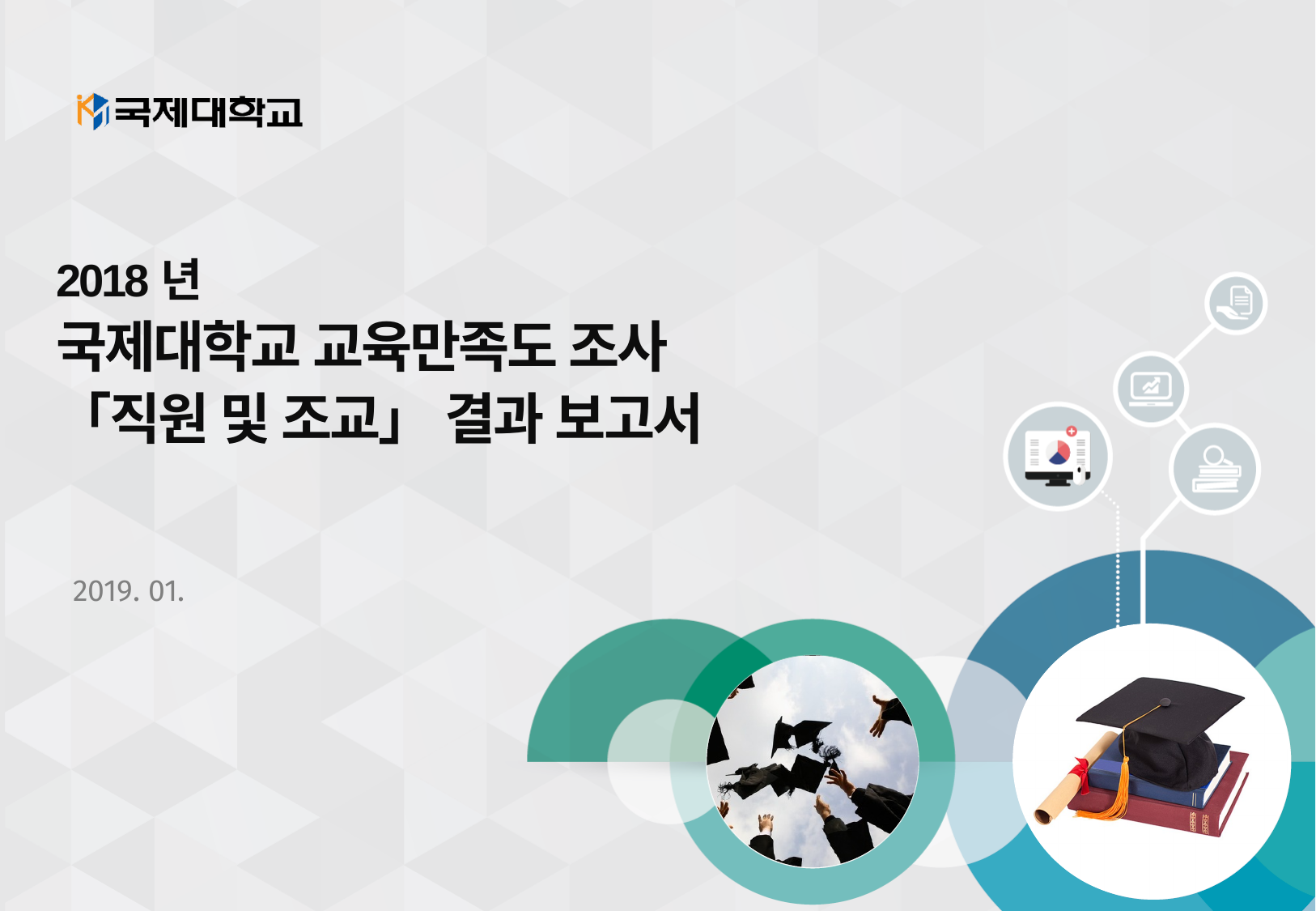

2018년

국제대학교 교육만족도 조사
「직원 및 조교」 결과 보고서
 2019. 01.